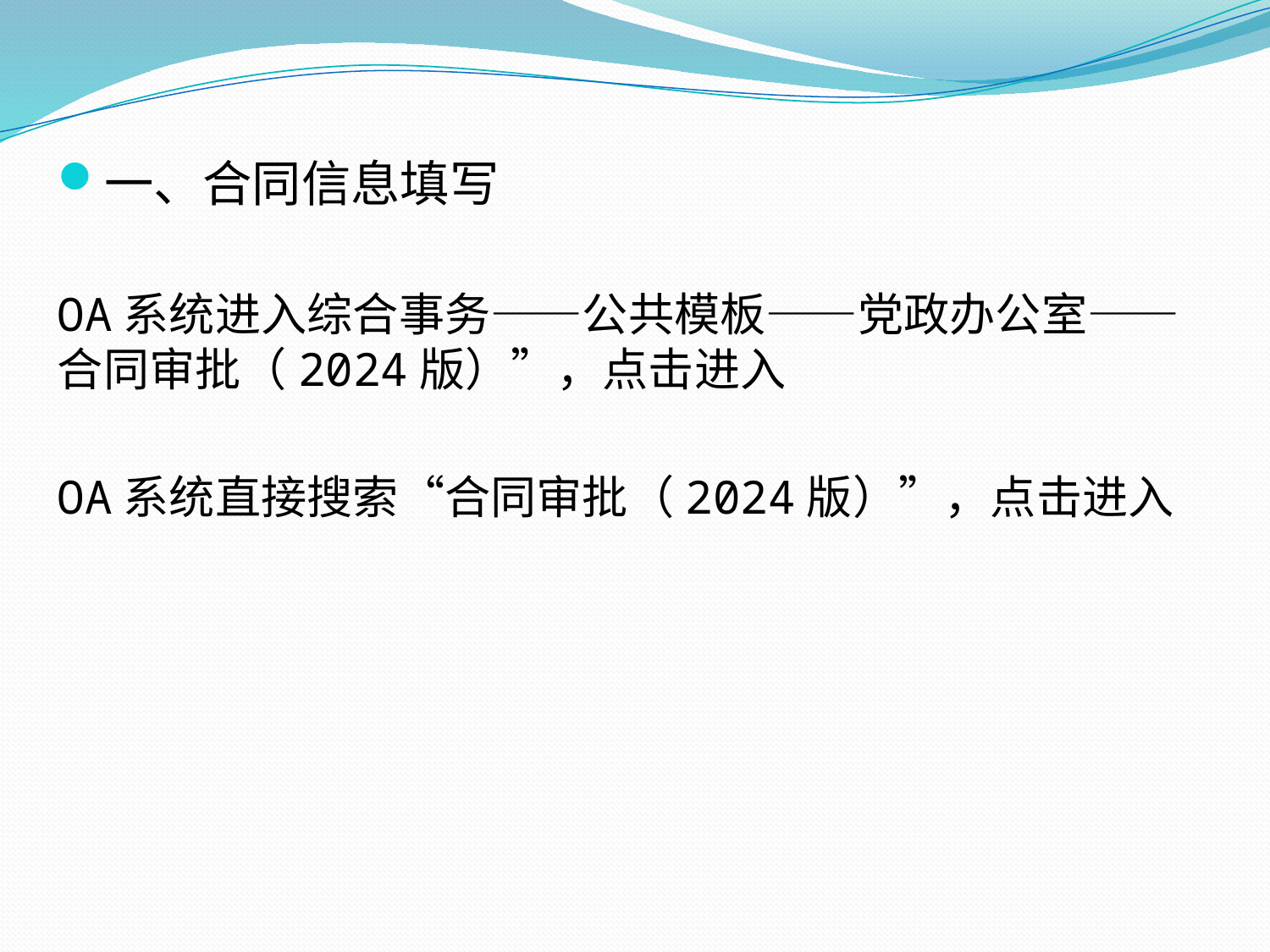

一、合同信息填写

OA系统进入综合事务——公共模板——党政办公室——合同审批（2024版）”，点击进入

OA系统直接搜索“合同审批（2024版）”，点击进入